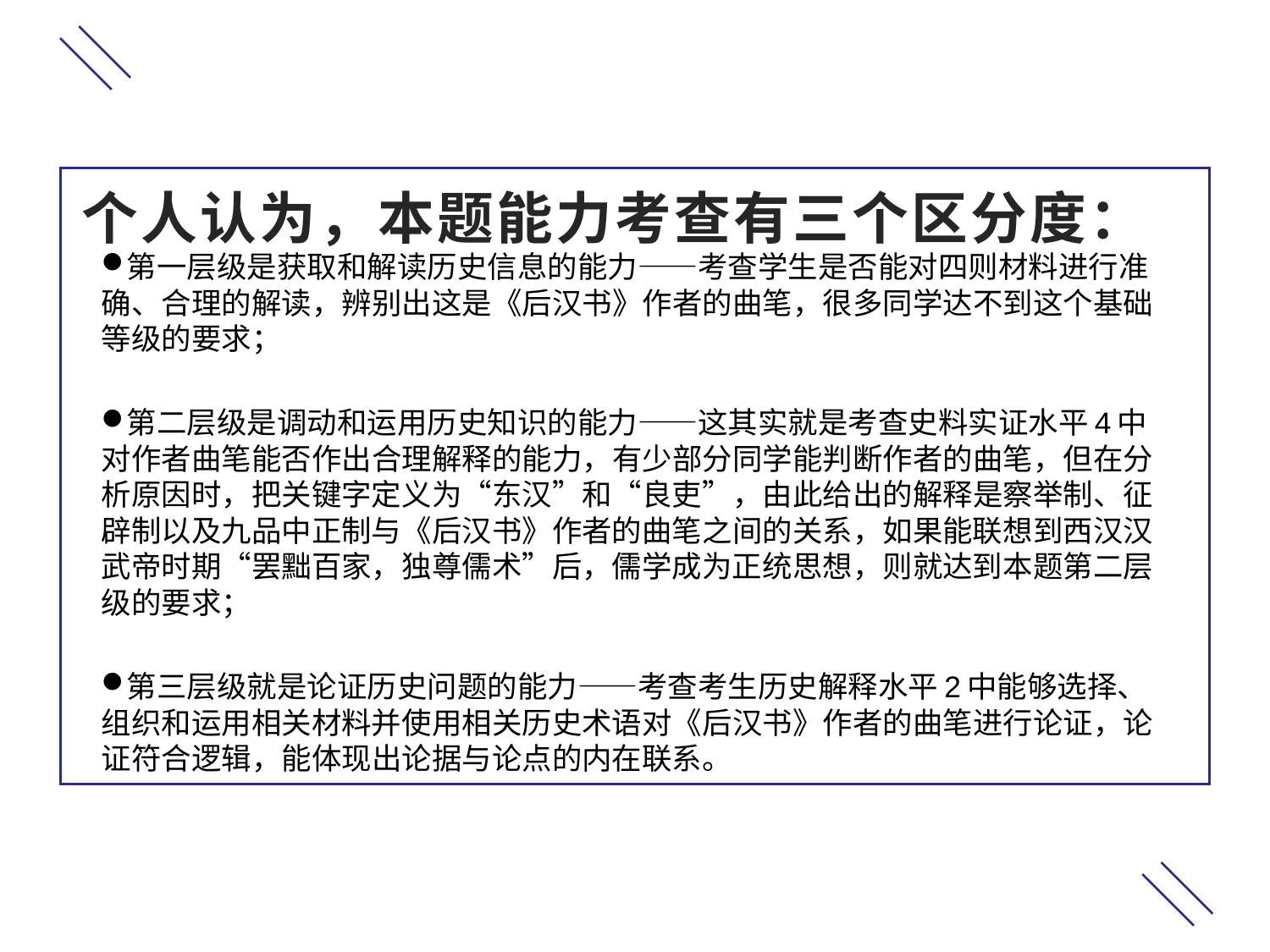

个人认为，本题能力考查有三个区分度：

第一层级是获取和解读历史信息的能力——考查学生是否能对四则材料进行准确、合理的解读，辨别出这是《后汉书》作者的曲笔，很多同学达不到这个基础等级的要求；

第二层级是调动和运用历史知识的能力——这其实就是考查史料实证水平4中对作者曲笔能否作出合理解释的能力，有少部分同学能判断作者的曲笔，但在分析原因时，把关键字定义为“东汉”和“良吏”，由此给出的解释是察举制、征辟制以及九品中正制与《后汉书》作者的曲笔之间的关系，如果能联想到西汉汉武帝时期“罢黜百家，独尊儒术”后，儒学成为正统思想，则就达到本题第二层级的要求；

第三层级就是论证历史问题的能力——考查考生历史解释水平2中能够选择、组织和运用相关材料并使用相关历史术语对《后汉书》作者的曲笔进行论证，论证符合逻辑，能体现出论据与论点的内在联系。